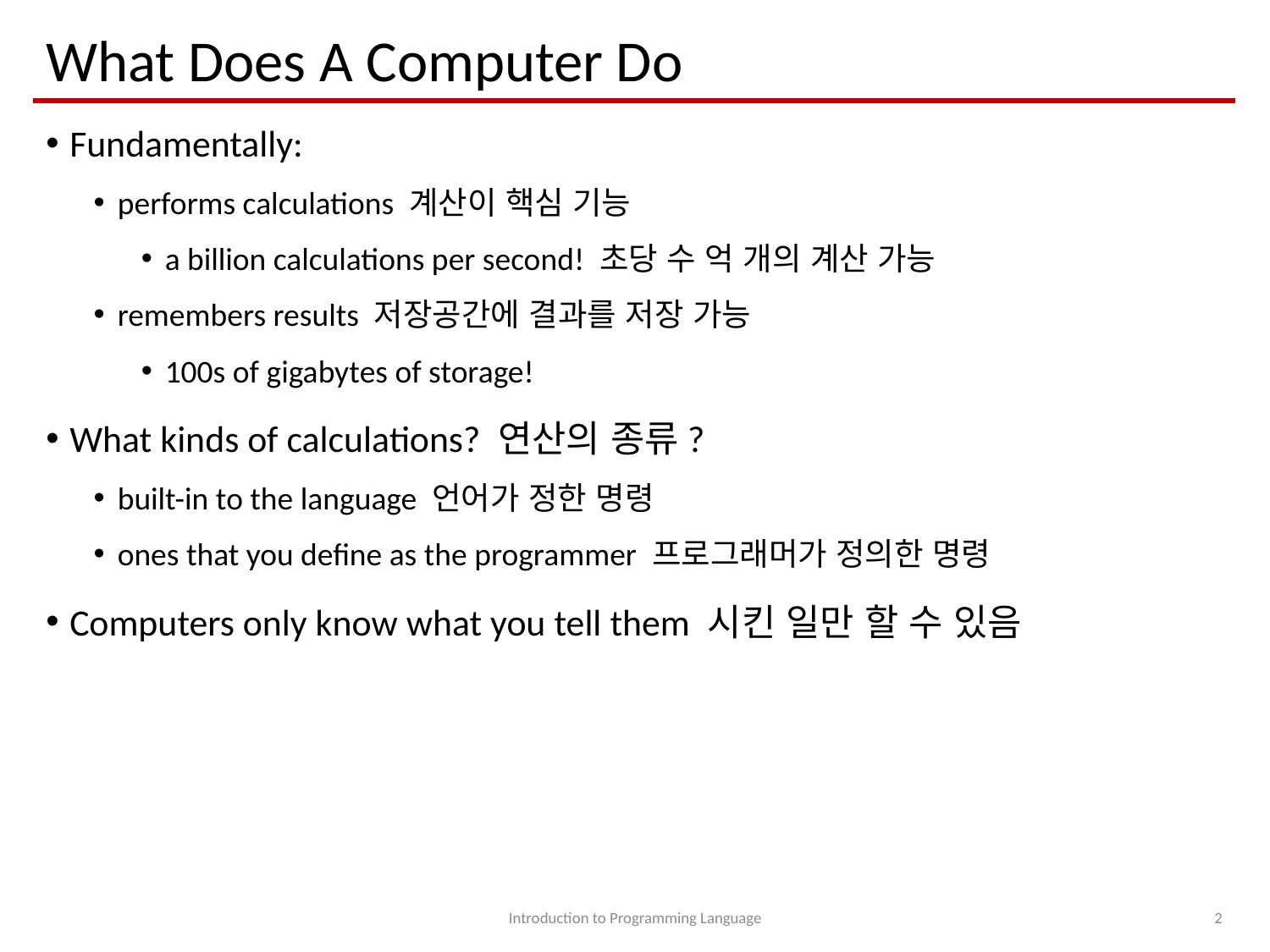

# What Does A Computer Do
Fundamentally:
performs calculations 계산이 핵심 기능
a billion calculations per second! 초당 수 억 개의 계산 가능
remembers results 저장공간에 결과를 저장 가능
100s of gigabytes of storage!
What kinds of calculations? 연산의 종류?
built-in to the language 언어가 정한 명령
ones that you define as the programmer 프로그래머가 정의한 명령
Computers only know what you tell them 시킨 일만 할 수 있음

Introduction to Programming Language
2